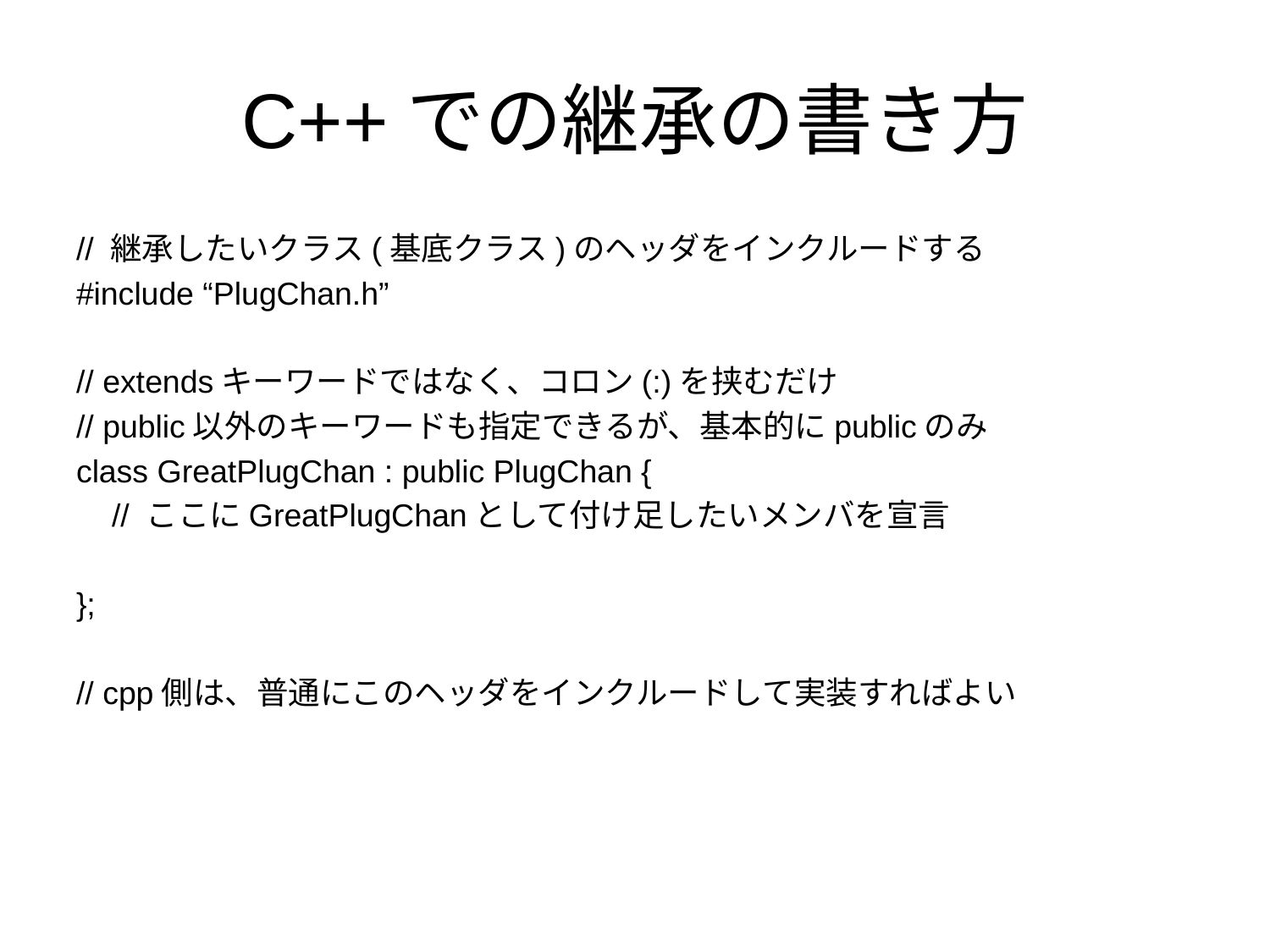

# C++での継承の書き方
// 継承したいクラス(基底クラス)のヘッダをインクルードする
#include “PlugChan.h”

// extendsキーワードではなく、コロン(:)を挟むだけ
// public以外のキーワードも指定できるが、基本的にpublicのみ
class GreatPlugChan : public PlugChan {
    // ここにGreatPlugChanとして付け足したいメンバを宣言

};

// cpp側は、普通にこのヘッダをインクルードして実装すればよい